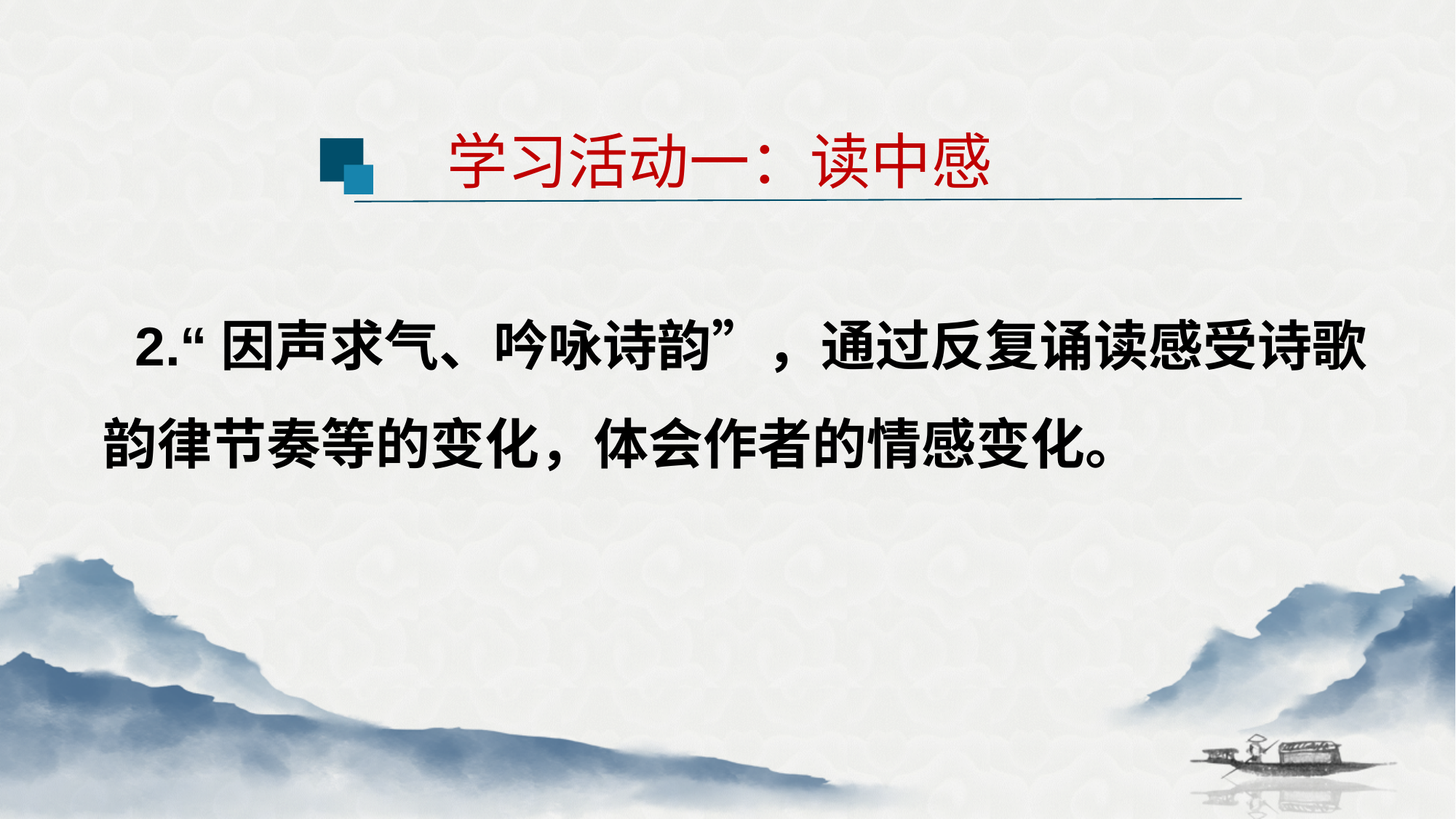

学习活动一：读中感

2.“因声求气、吟咏诗韵”，通过反复诵读感受诗歌韵律节奏等的变化，体会作者的情感变化。